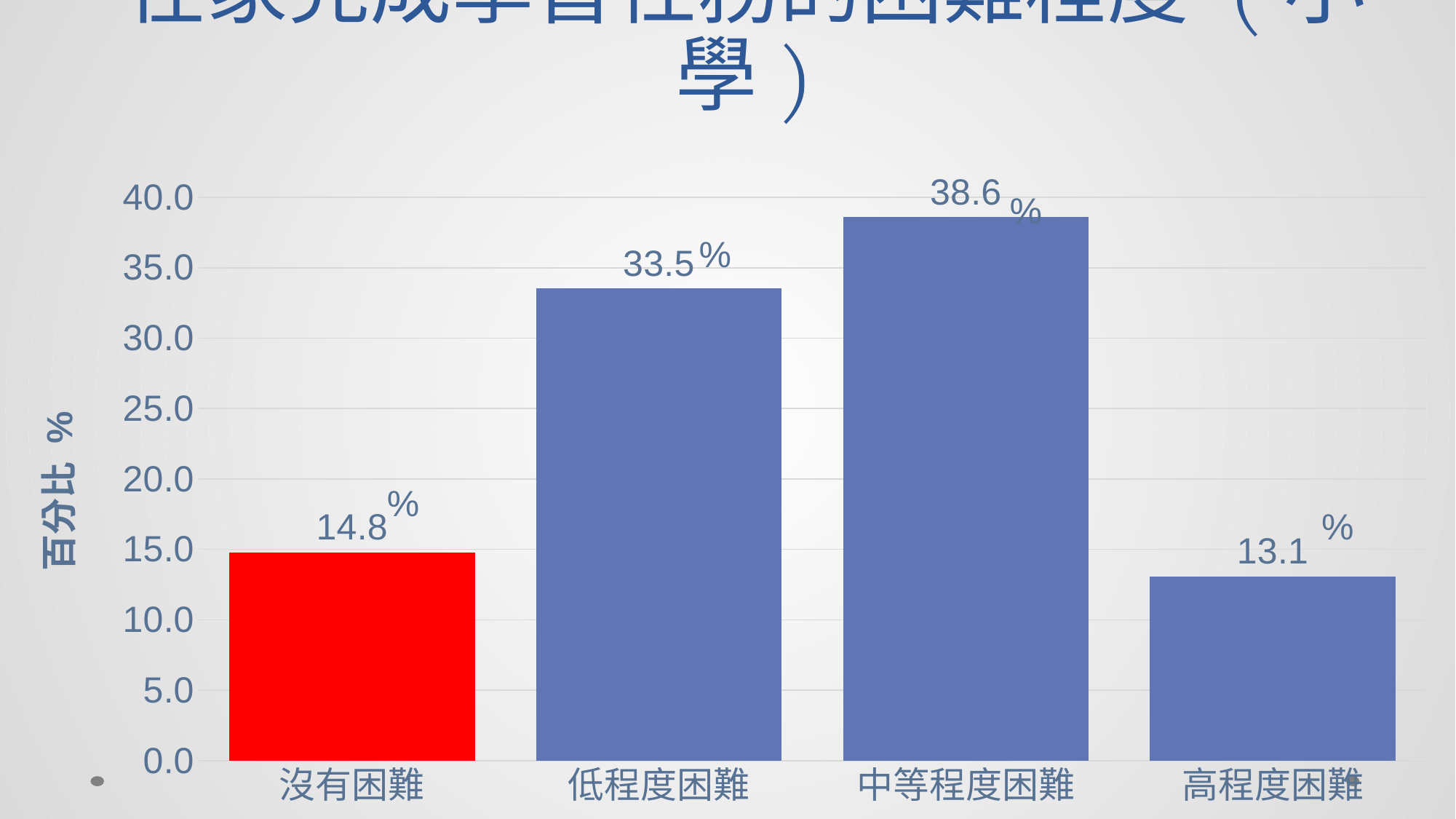

# 在家完成學習任務的困難程度 (小學)

### Chart

| Category |  |
|---|---|
| 沒有困難 | 14.79553903345725 |
| 低程度困難 | 33.53159851301115 |
| 中等程度困難 | 38.58736059479551 |
| 高程度困難 | 13.08550185873606 |
%
%
%
%